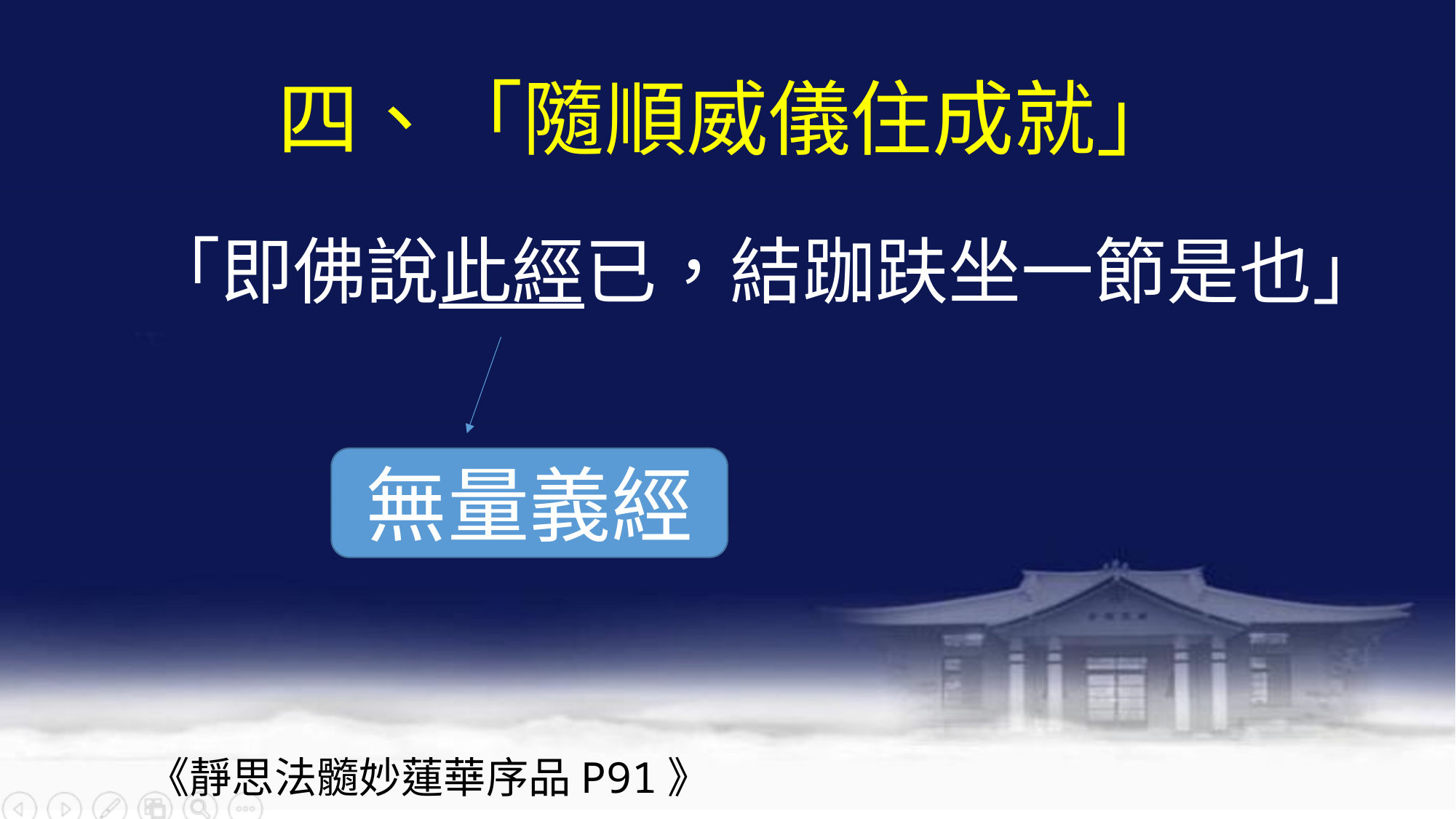

# 四、「隨順威儀住成就」
「即佛說此經已，結跏趺坐一節是也」
無量義經
《靜思法髓妙蓮華序品P91》